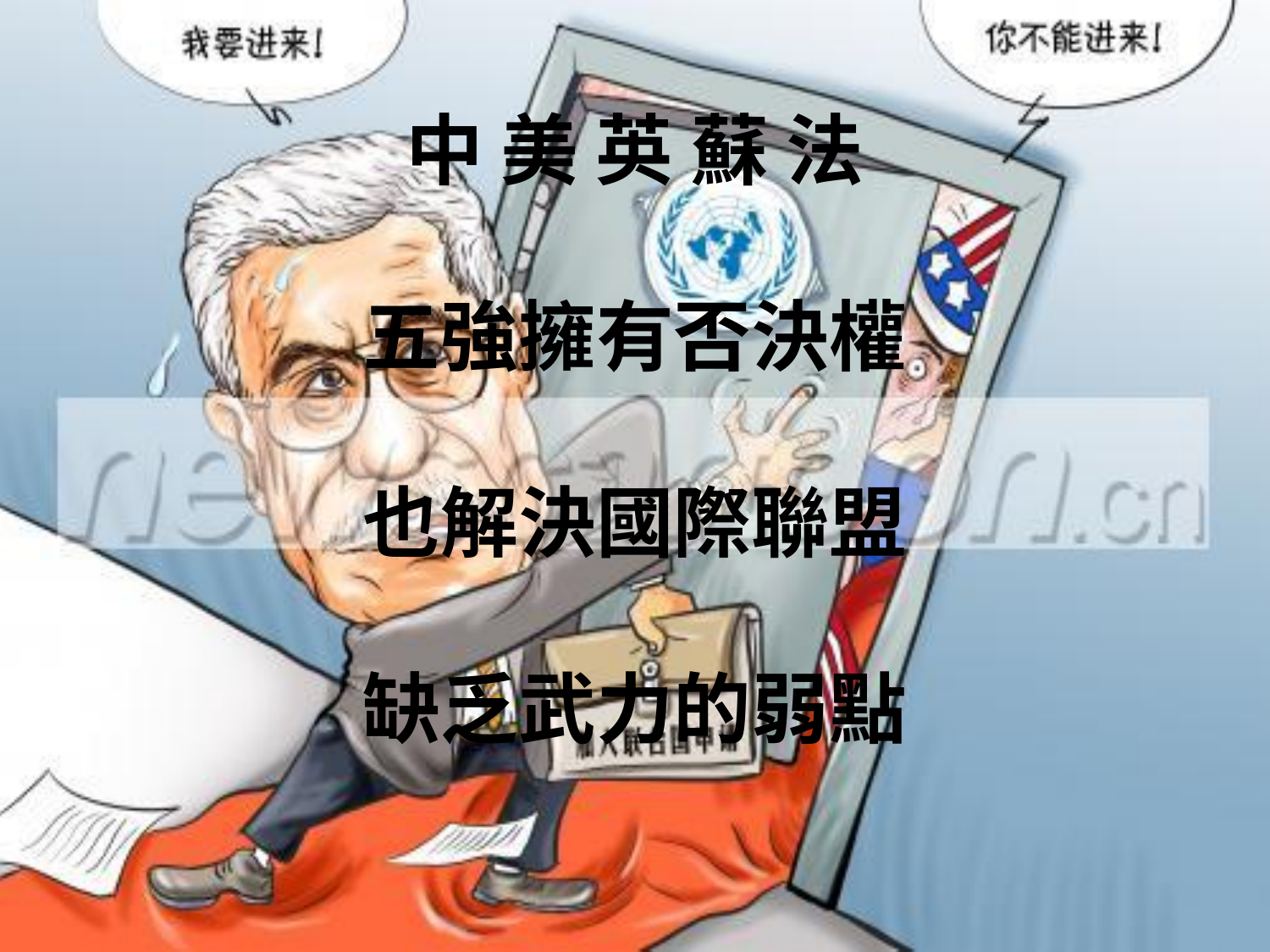

# 中 美 英 蘇 法 五強擁有否決權 也解決國際聯盟 缺乏武力的弱點